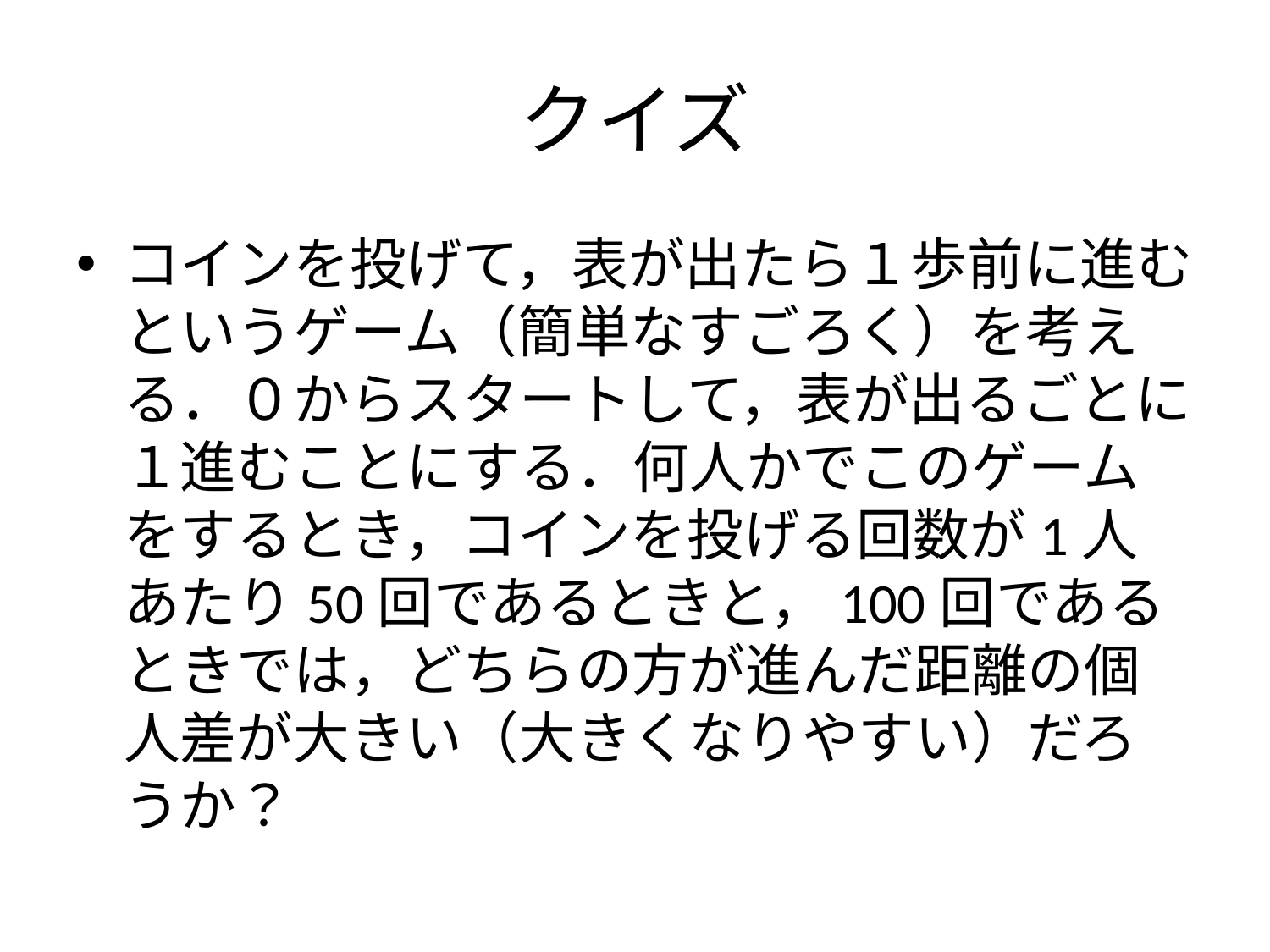

# クイズ
コインを投げて，表が出たら１歩前に進むというゲーム（簡単なすごろく）を考える．０からスタートして，表が出るごとに１進むことにする．何人かでこのゲームをするとき，コインを投げる回数が1人あたり50回であるときと，100回であるときでは，どちらの方が進んだ距離の個人差が大きい（大きくなりやすい）だろうか？